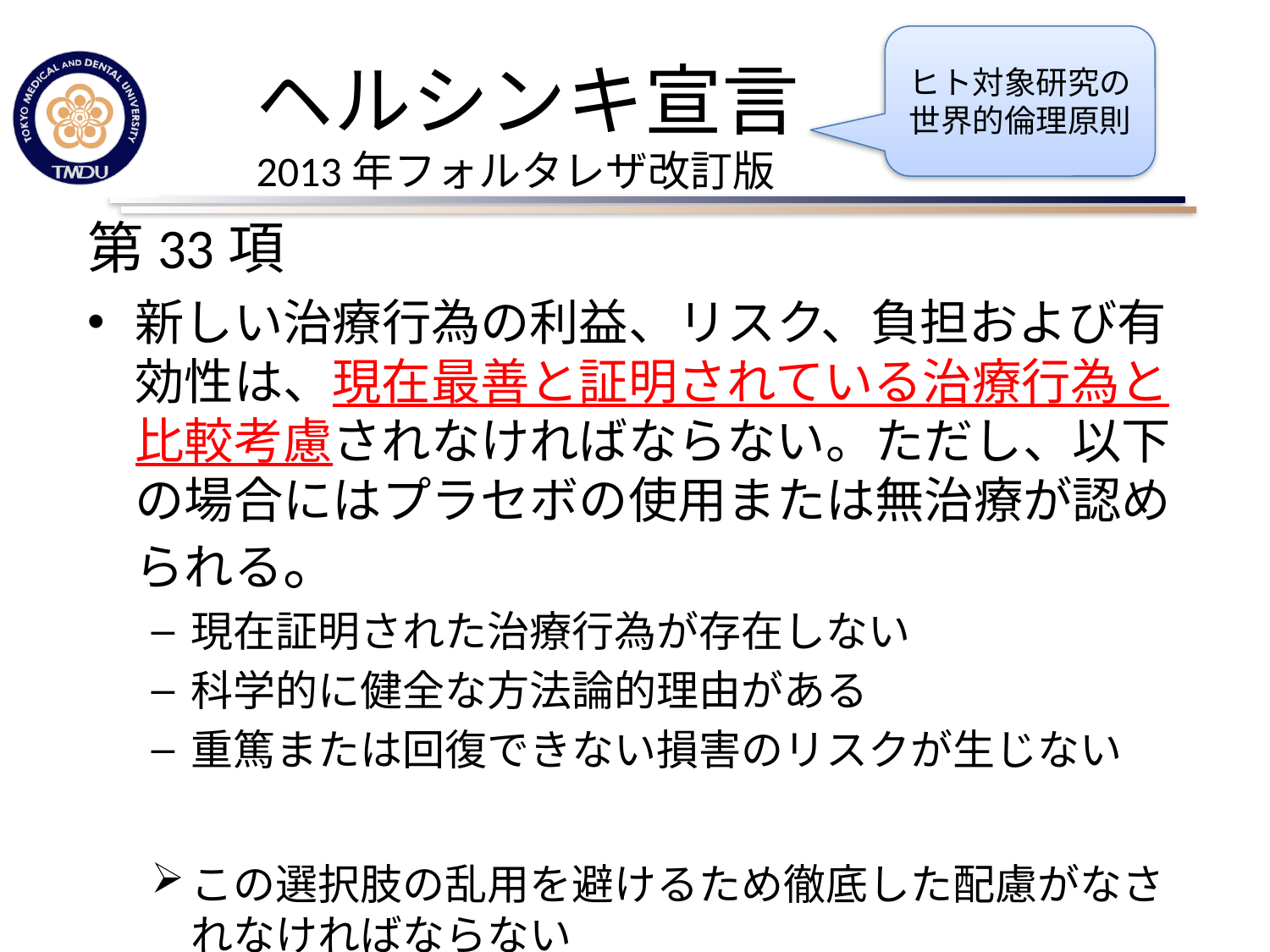

ヒト対象研究の世界的倫理原則
# ヘルシンキ宣言 2013年フォルタレザ改訂版
第33項
新しい治療行為の利益、リスク、負担および有効性は、現在最善と証明されている治療行為と比較考慮されなければならない。ただし、以下の場合にはプラセボの使用または無治療が認められる。
現在証明された治療行為が存在しない
科学的に健全な方法論的理由がある
重篤または回復できない損害のリスクが生じない

この選択肢の乱用を避けるため徹底した配慮がなされなければならない